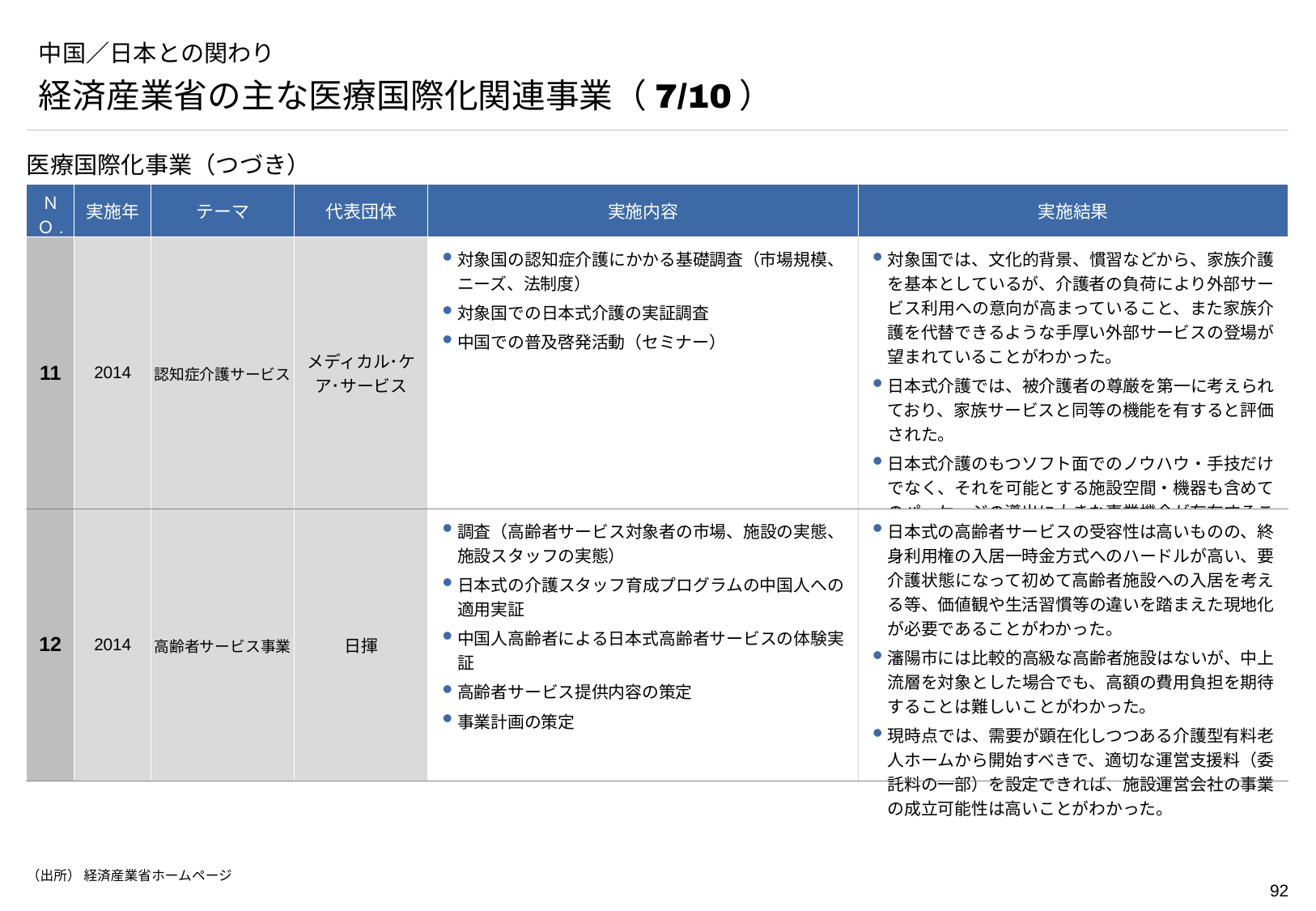

# 中国／日本との関わり
経済産業省の主な医療国際化関連事業（7/10）
医療国際化事業（つづき）
| ＮＯ. | 実施年 | テーマ | 代表団体 | 実施内容 | 実施結果 |
| --- | --- | --- | --- | --- | --- |
| 11 | 2014 | 認知症介護サービス | メディカル･ケア･サービス | 対象国の認知症介護にかかる基礎調査（市場規模、ニーズ、法制度） 対象国での日本式介護の実証調査 中国での普及啓発活動（セミナー） | 対象国では、文化的背景、慣習などから、家族介護を基本としているが、介護者の負荷により外部サービス利用への意向が高まっていること、また家族介護を代替できるような手厚い外部サービスの登場が望まれていることがわかった。 日本式介護では、被介護者の尊厳を第一に考えられており、家族サービスと同等の機能を有すると評価された。 日本式介護のもつソフト面でのノウハウ・手技だけでなく、それを可能とする施設空間・機器も含めてのパッケージの導出に大きな事業機会が存在することがわかった。 |
| 12 | 2014 | 高齢者サービス事業 | 日揮 | 調査（高齢者サービス対象者の市場、施設の実態、施設スタッフの実態） 日本式の介護スタッフ育成プログラムの中国人への適用実証 中国人高齢者による日本式高齢者サービスの体験実証 高齢者サービス提供内容の策定 事業計画の策定 | 日本式の高齢者サービスの受容性は高いものの、終身利用権の入居一時金方式へのハードルが高い、要介護状態になって初めて高齢者施設への入居を考える等、価値観や生活習慣等の違いを踏まえた現地化が必要であることがわかった。 瀋陽市には比較的高級な高齢者施設はないが、中上流層を対象とした場合でも、高額の費用負担を期待することは難しいことがわかった。 現時点では、需要が顕在化しつつある介護型有料老人ホームから開始すべきで、適切な運営支援料（委託料の一部）を設定できれば、施設運営会社の事業の成立可能性は高いことがわかった。 |
（出所） 経済産業省ホームページ